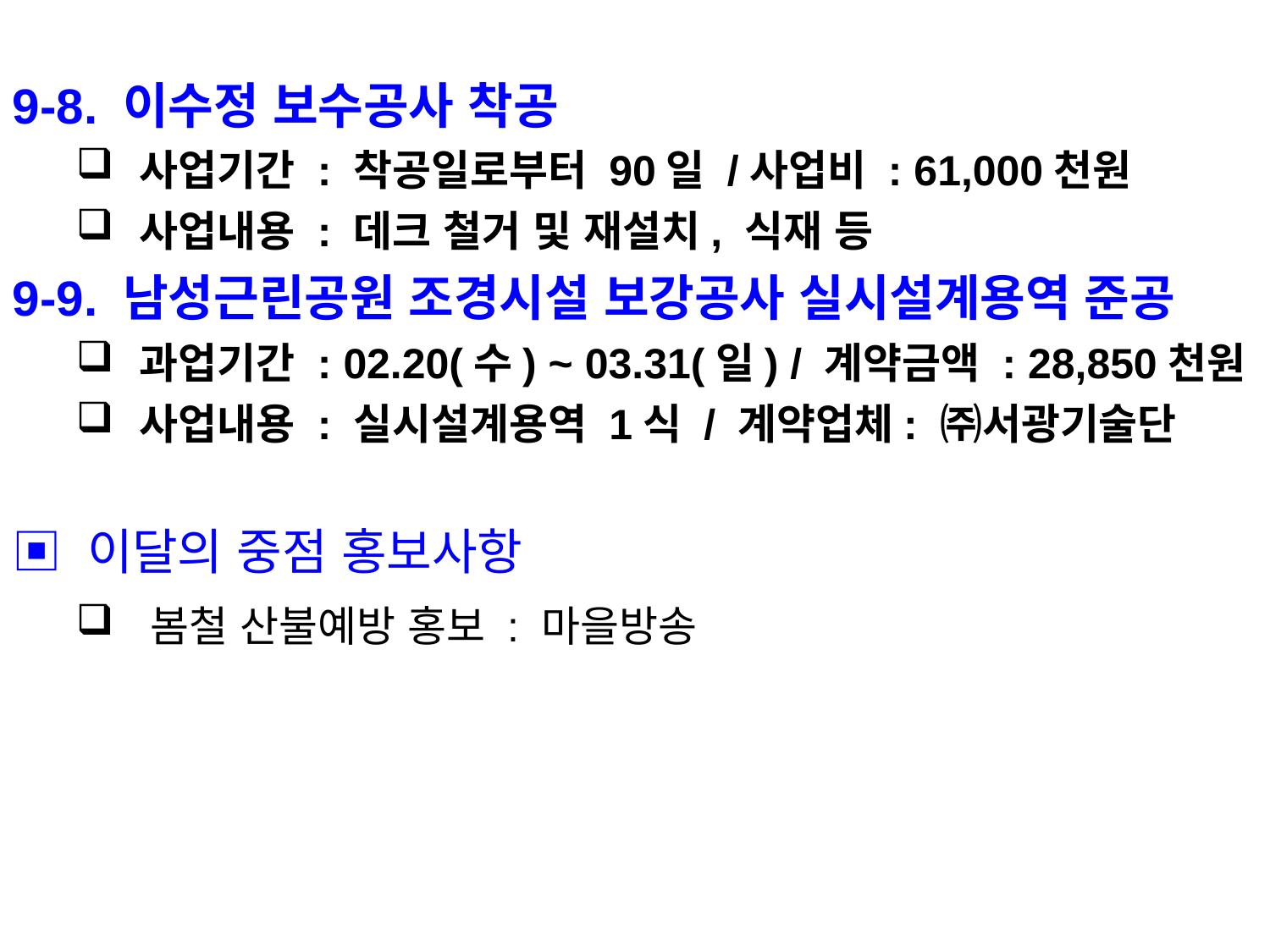

9-8. 이수정 보수공사 착공
사업기간 : 착공일로부터 90일 /사업비 : 61,000천원
사업내용 : 데크 철거 및 재설치, 식재 등
9-9. 남성근린공원 조경시설 보강공사 실시설계용역 준공
과업기간 : 02.20(수) ~ 03.31(일) / 계약금액 : 28,850천원
사업내용 : 실시설계용역 1식 / 계약업체: ㈜서광기술단

▣ 이달의 중점 홍보사항
봄철 산불예방 홍보 : 마을방송